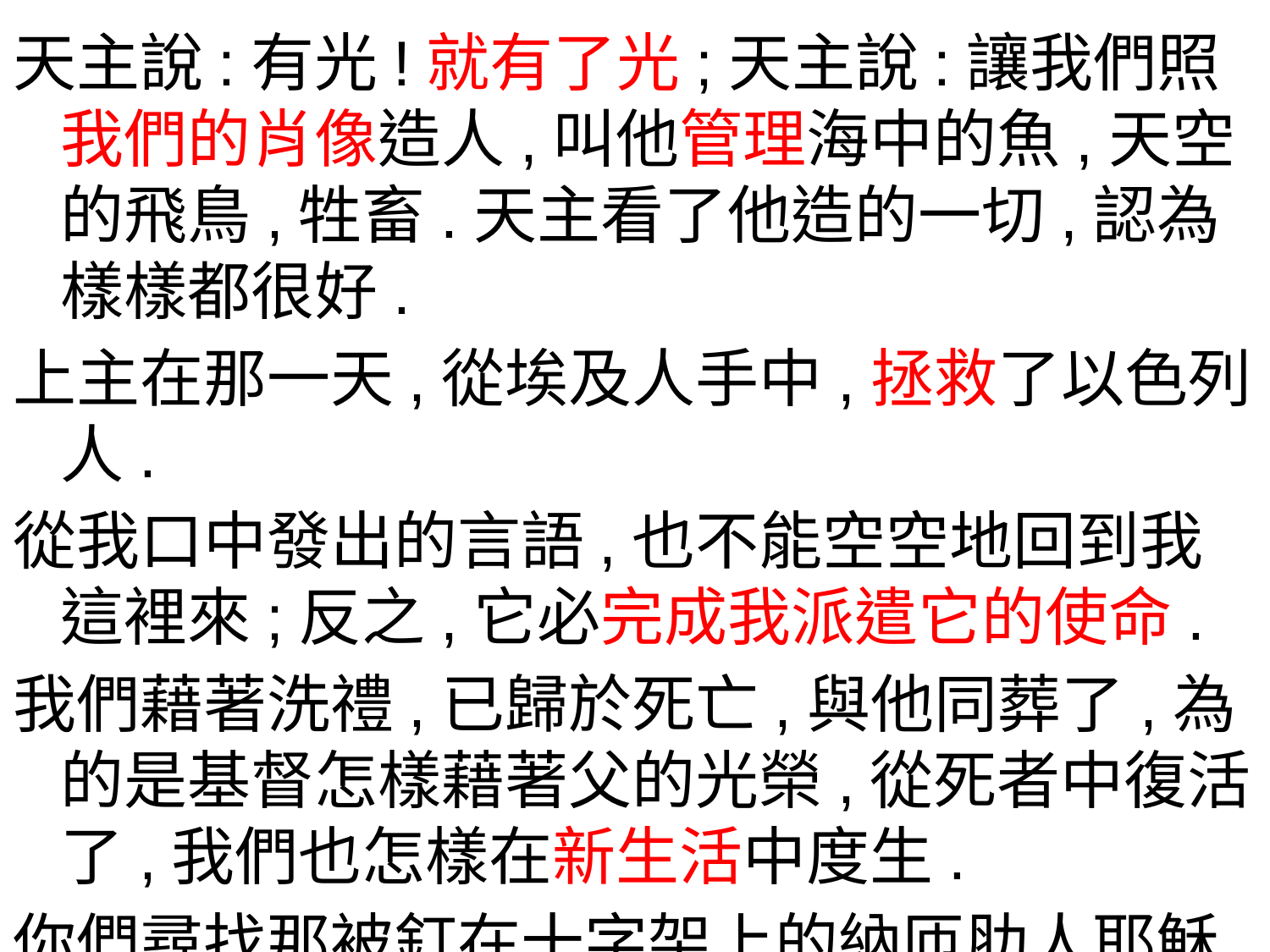

天主說:有光!就有了光;天主說:讓我們照我們的肖像造人,叫他管理海中的魚,天空的飛鳥,牲畜.天主看了他造的一切,認為樣樣都很好.
上主在那一天,從埃及人手中,拯救了以色列人.
從我口中發出的言語,也不能空空地回到我這裡來;反之,它必完成我派遣它的使命.
我們藉著洗禮,已歸於死亡,與他同葬了,為的是基督怎樣藉著父的光榮,從死者中復活了,我們也怎樣在新生活中度生.
你們尋找那被釘在十字架上的納匝肋人耶穌,他已經復活了.